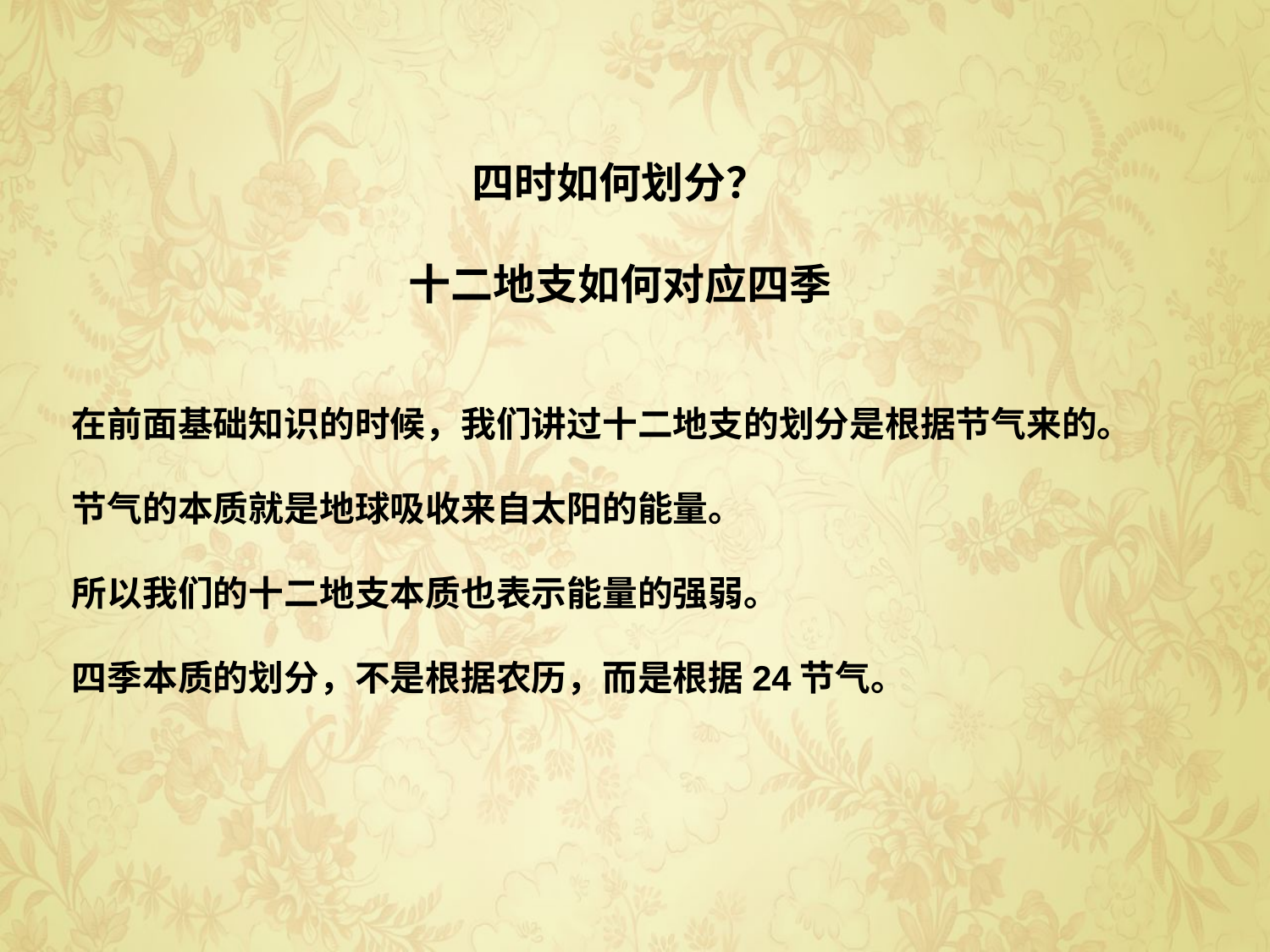

四时如何划分？

十二地支如何对应四季

在前面基础知识的时候，我们讲过十二地支的划分是根据节气来的。

节气的本质就是地球吸收来自太阳的能量。

所以我们的十二地支本质也表示能量的强弱。

四季本质的划分，不是根据农历，而是根据24节气。